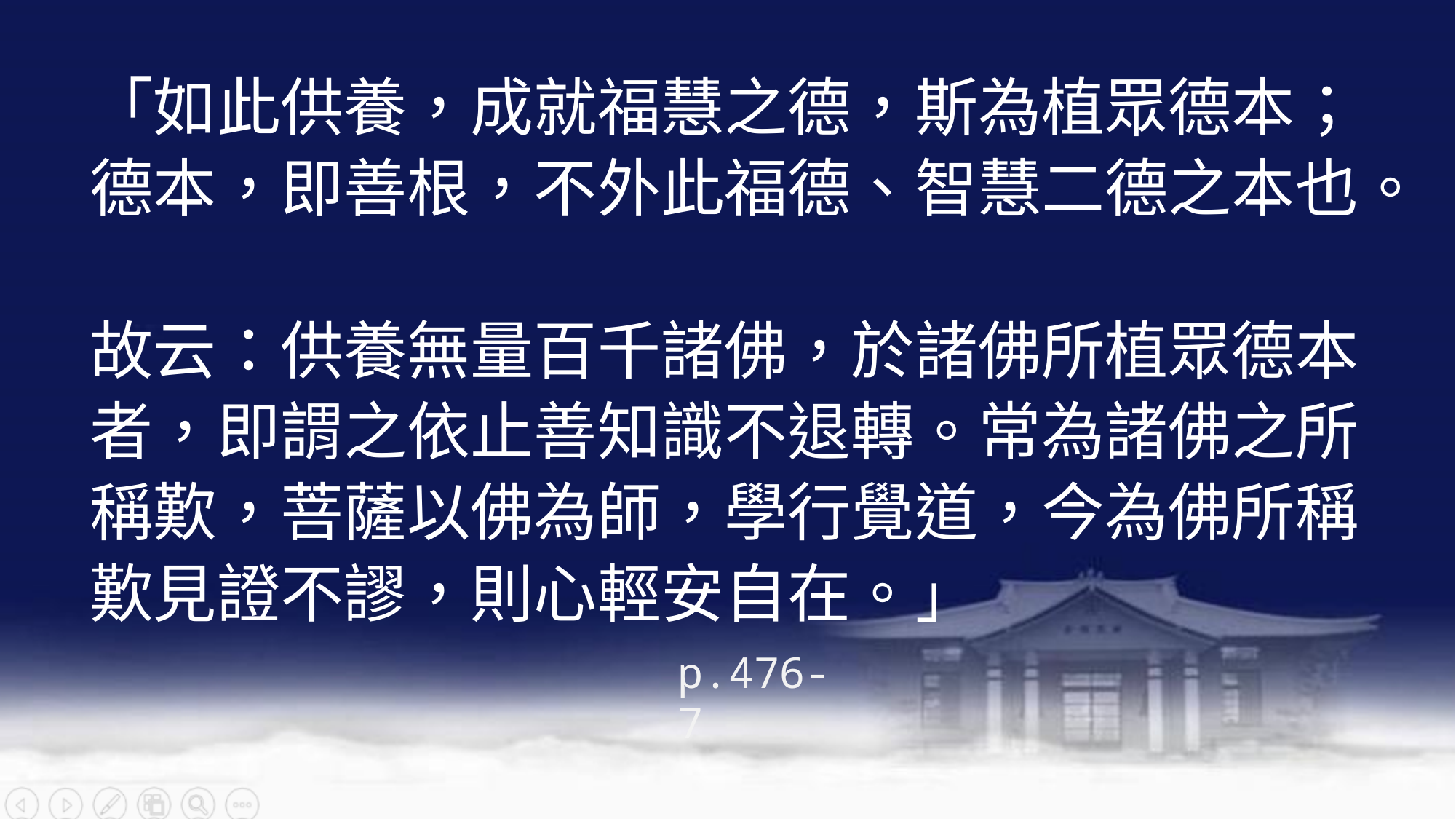

# 「如此供養，成就福慧之德，斯為植眾德本； 德本，即善根，不外此福德、智慧二德之本也。 故云：供養無量百千諸佛，於諸佛所植眾德本者，即謂之依止善知識不退轉。常為諸佛之所稱歎，菩薩以佛為師，學行覺道，今為佛所稱歎見證不謬，則心輕安自在。」
p.476-7